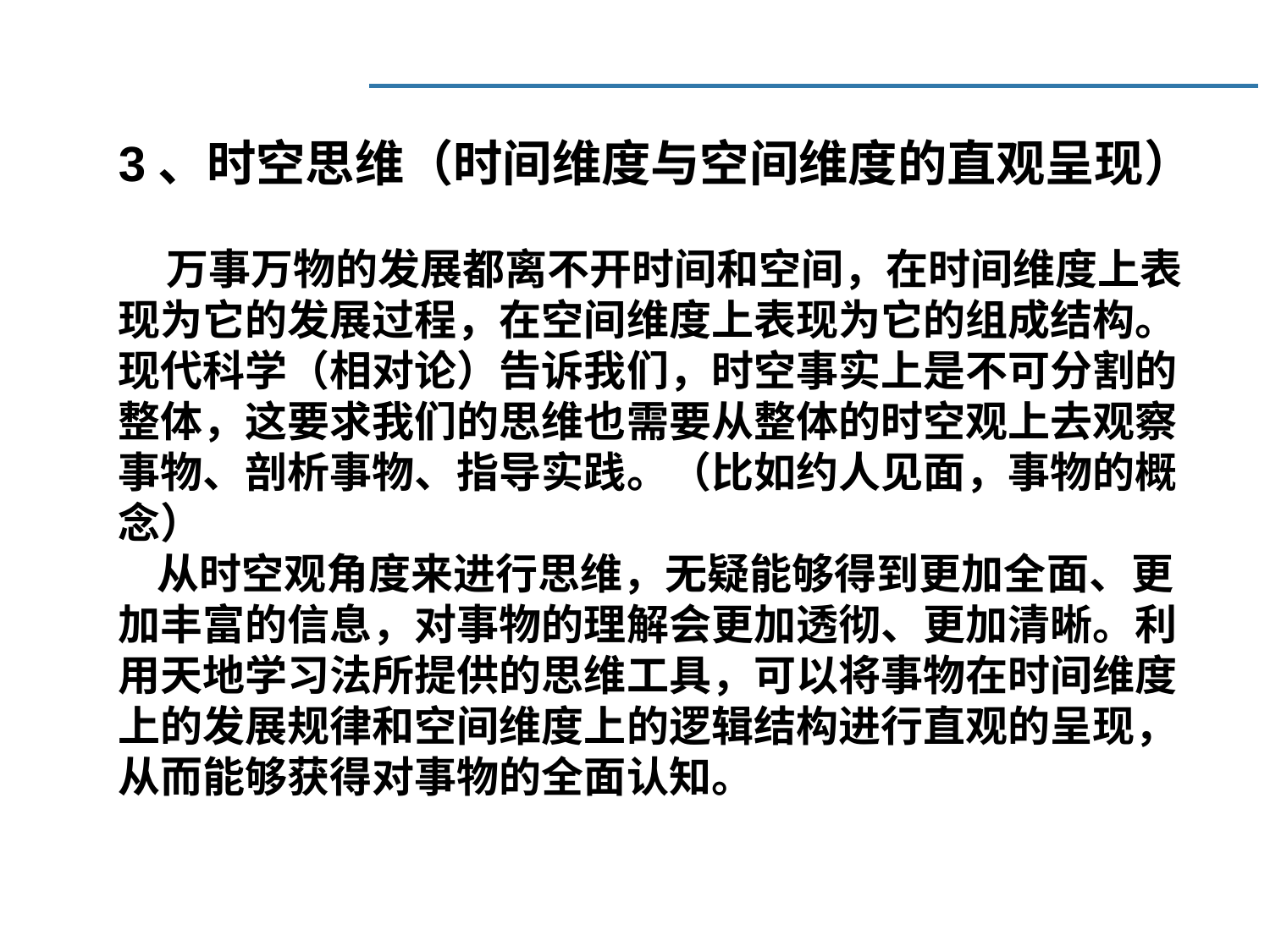

3、时空思维（时间维度与空间维度的直观呈现）

    万事万物的发展都离不开时间和空间，在时间维度上表现为它的发展过程，在空间维度上表现为它的组成结构。现代科学（相对论）告诉我们，时空事实上是不可分割的整体，这要求我们的思维也需要从整体的时空观上去观察事物、剖析事物、指导实践。（比如约人见面，事物的概念）
   从时空观角度来进行思维，无疑能够得到更加全面、更加丰富的信息，对事物的理解会更加透彻、更加清晰。利用天地学习法所提供的思维工具，可以将事物在时间维度上的发展规律和空间维度上的逻辑结构进行直观的呈现，从而能够获得对事物的全面认知。